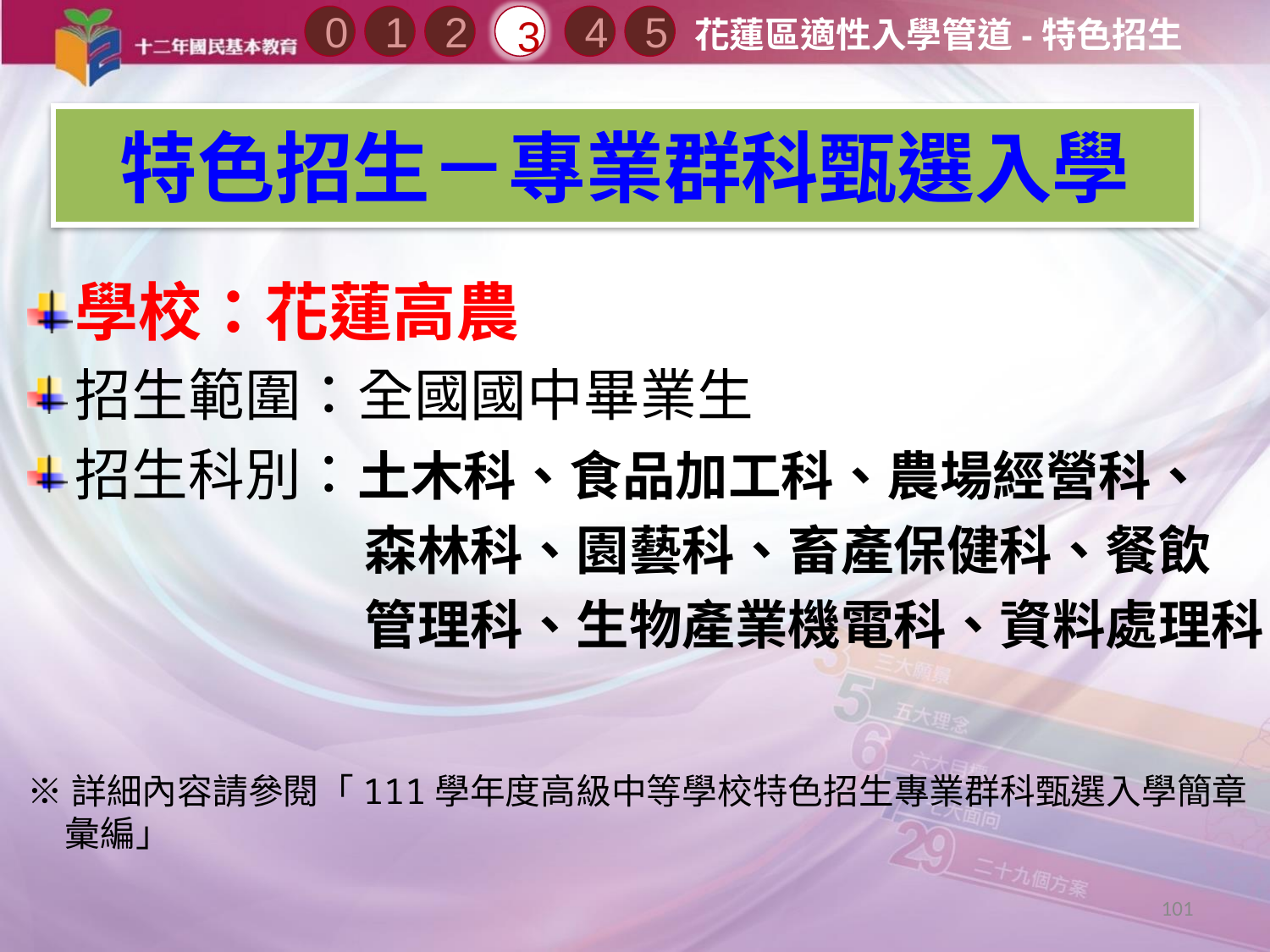

0
2
3
1
4
5
花蓮區適性入學管道-特色招生
# 特色招生－專業群科甄選入學
學校：花蓮高農
招生範圍：全國國中畢業生
招生科別：土木科、食品加工科、農場經營科、
森林科、園藝科、畜產保健科、餐飲
管理科、生物產業機電科、資料處理科

※詳細內容請參閱「111學年度高級中等學校特色招生專業群科甄選入學簡章彙編」
101